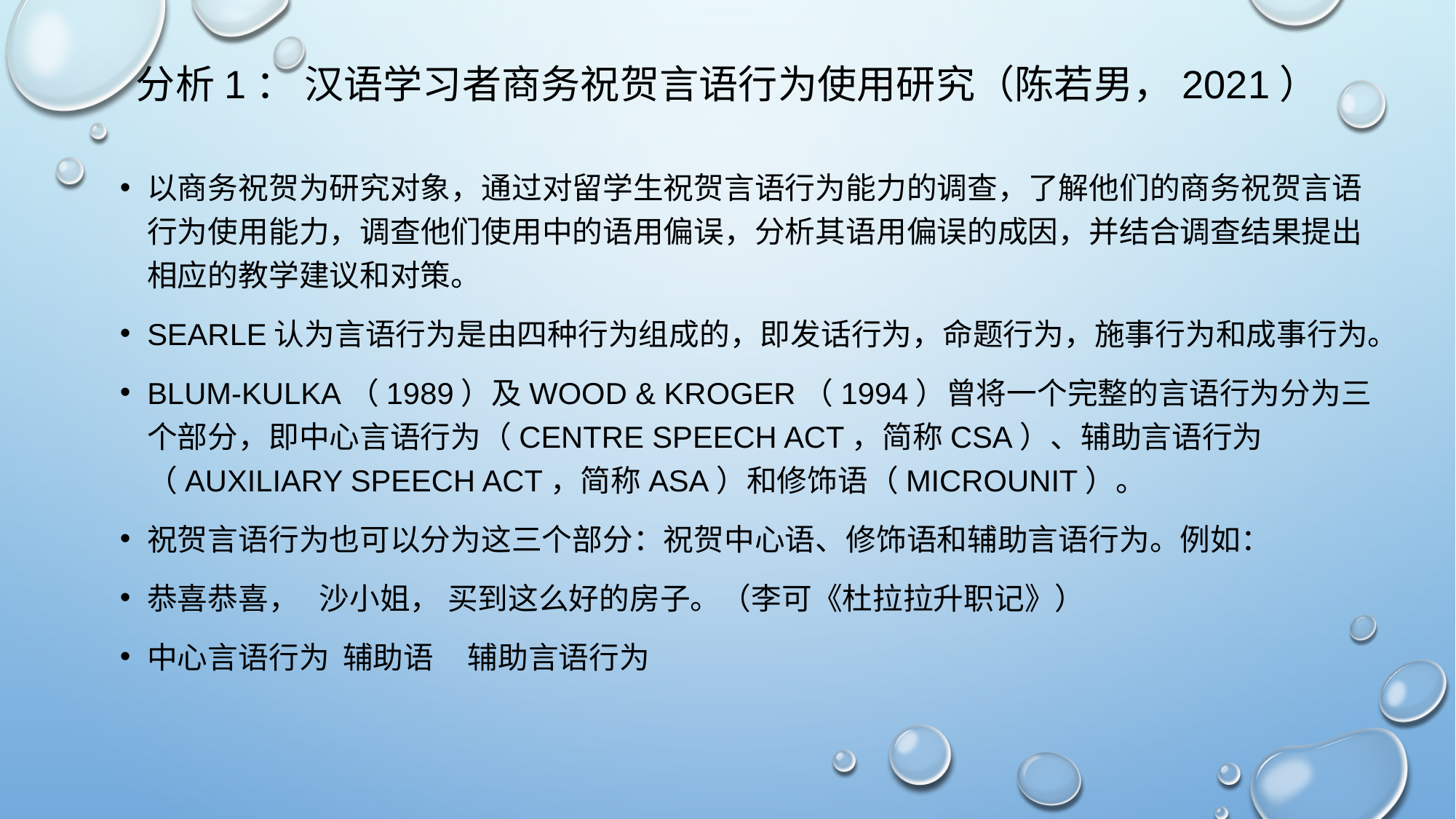

# 分析1： 汉语学习者商务祝贺言语行为使用研究（陈若男，2021）
以商务祝贺为研究对象，通过对留学生祝贺言语行为能力的调查，了解他们的商务祝贺言语行为使用能力，调查他们使用中的语用偏误，分析其语用偏误的成因，并结合调查结果提出相应的教学建议和对策。
Searle认为言语行为是由四种行为组成的，即发话行为，命题行为，施事行为和成事行为。
Blum-Kulka（1989）及Wood & Kroger（1994）曾将一个完整的言语行为分为三个部分，即中心言语行为（Centre Speech Act，简称CSA）、辅助言语行为（Auxiliary Speech Act，简称ASA）和修饰语（Microunit）。
祝贺言语行为也可以分为这三个部分：祝贺中心语、修饰语和辅助言语行为。例如：
恭喜恭喜，   沙小姐， 买到这么好的房子。（李可《杜拉拉升职记》）
中心言语行为  辅助语     辅助言语行为